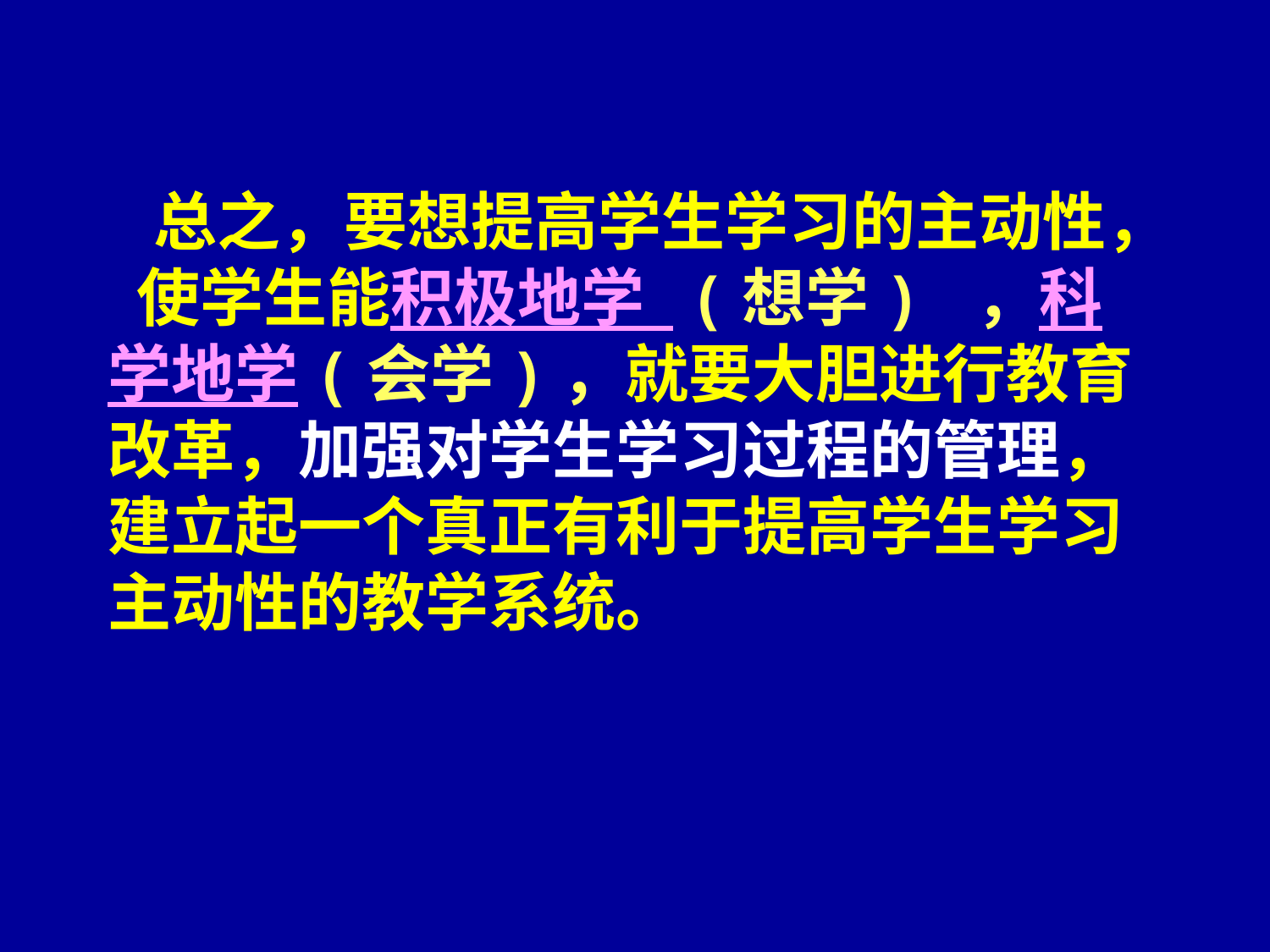

总之，要想提高学生学习的主动性，  使学生能积极地学  (想学) ，科学地学(会学)，就要大胆进行教育改革，加强对学生学习过程的管理，建立起一个真正有利于提高学生学习主动性的教学系统。